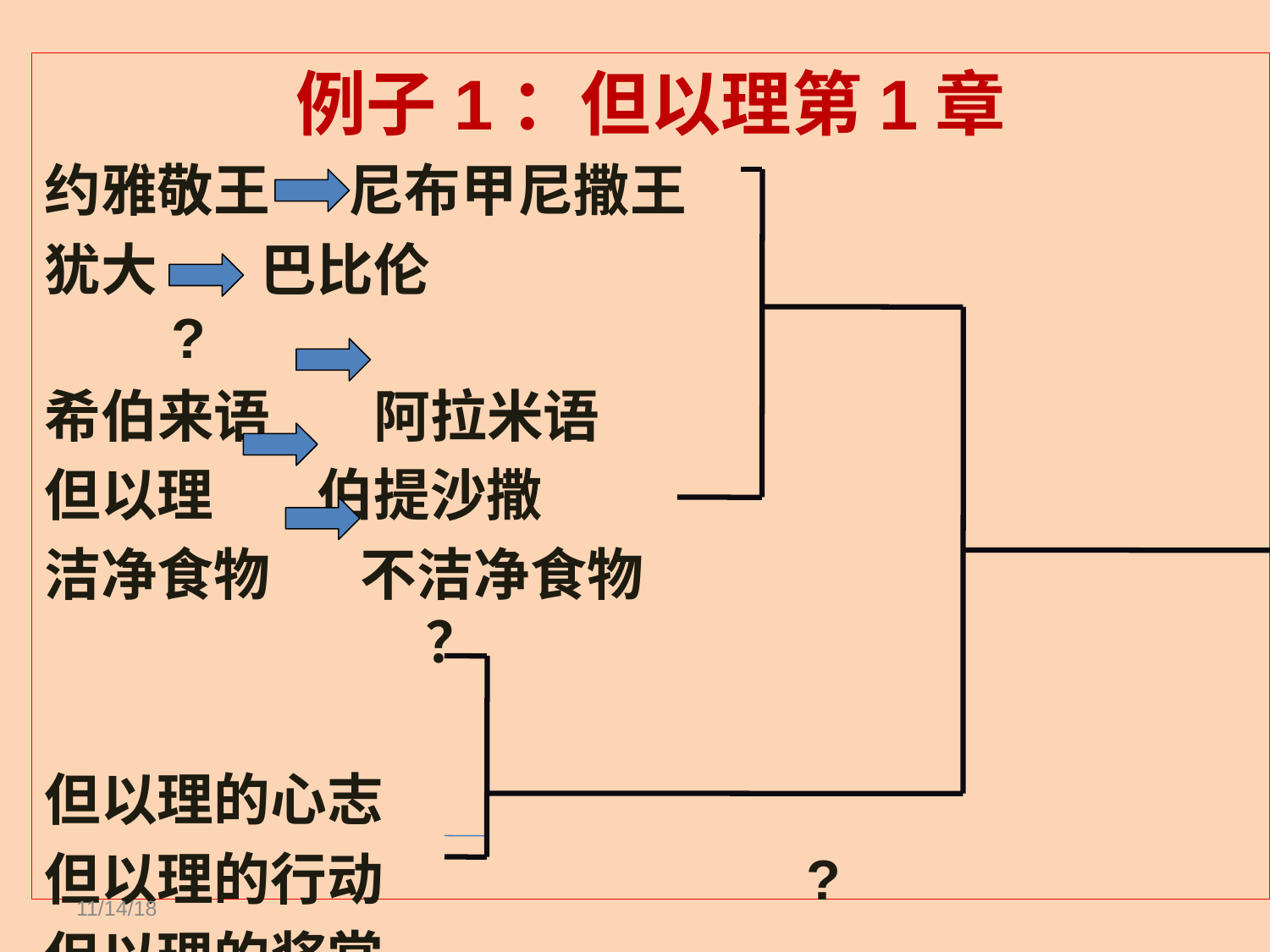

例子1：但以理第1章
约雅敬王      尼布甲尼撒王
犹大        巴比伦							?
希伯来语        阿拉米语
但以理        伯提沙撒
洁净食物       不洁净食物								？

但以理的心志
但以理的行动				?
但以理的奖赏

11/14/18